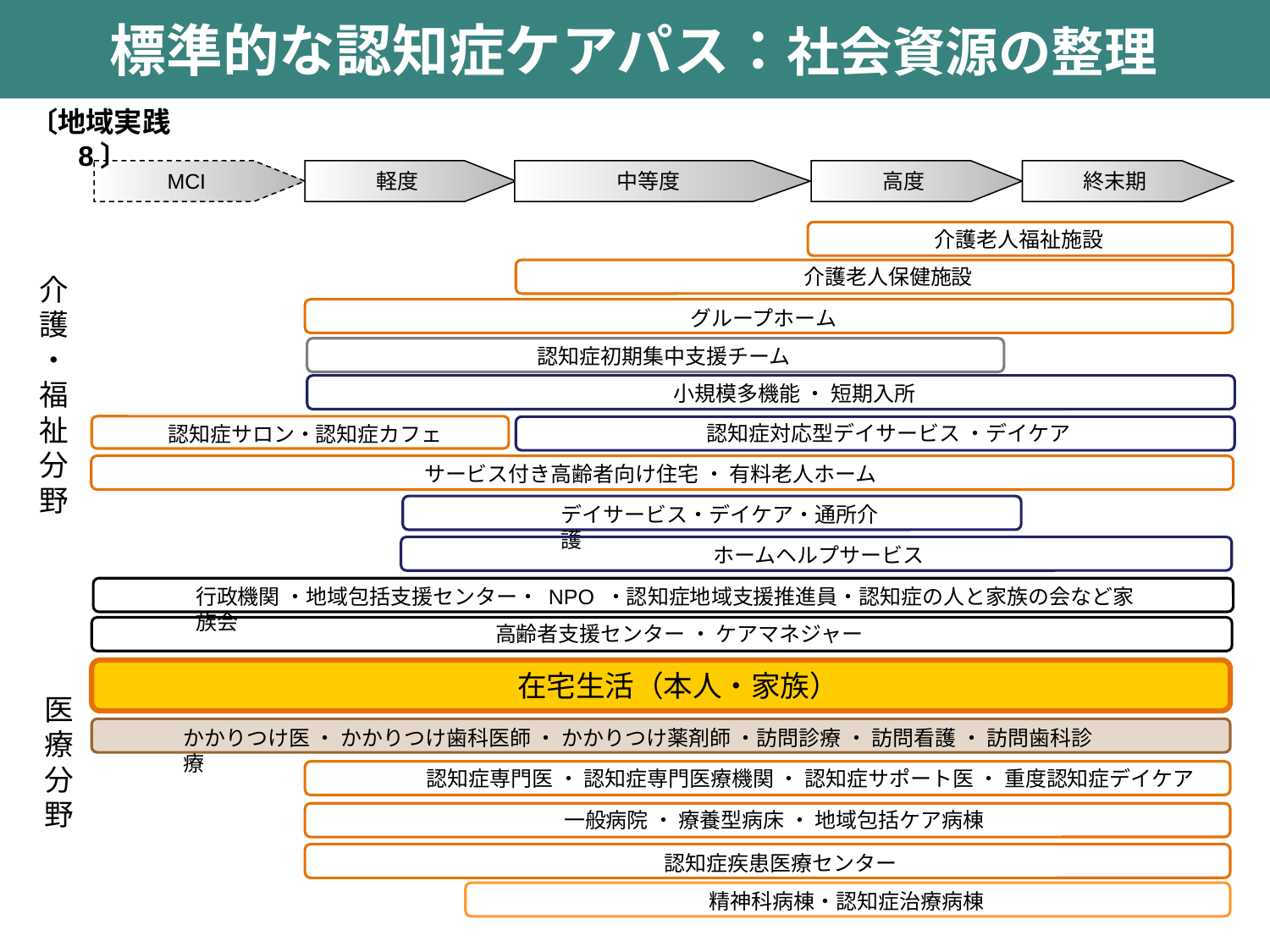

標準的な認知症ケアパス：社会資源の整理
〔地域実践8〕
MCI
軽度
中等度
高度
終末期
介護老人福祉施設

介護老人保健施設

介護・福祉分野
グループホーム

認知症初期集中支援チーム

小規模多機能 ・ 短期入所

認知症対応型デイサービス ・デイケア
認知症サロン・認知症カフェ

サービス付き高齢者向け住宅 ・ 有料老人ホーム

デイサービス・デイケア・通所介護

ホームヘルプサービス

行政機関 ・地域包括支援センター・ NPO ・認知症地域支援推進員・認知症の人と家族の会など家族会

高齢者支援センター ・ ケアマネジャー

在宅生活（本人・家族）
医療分野
かかりつけ医 ・ かかりつけ歯科医師 ・ かかりつけ薬剤師 ・訪問診療 ・ 訪問看護 ・ 訪問歯科診療

認知症専門医 ・ 認知症専門医療機関 ・ 認知症サポート医 ・ 重度認知症デイケア

一般病院 ・ 療養型病床 ・ 地域包括ケア病棟

認知症疾患医療センター

精神科病棟・認知症治療病棟